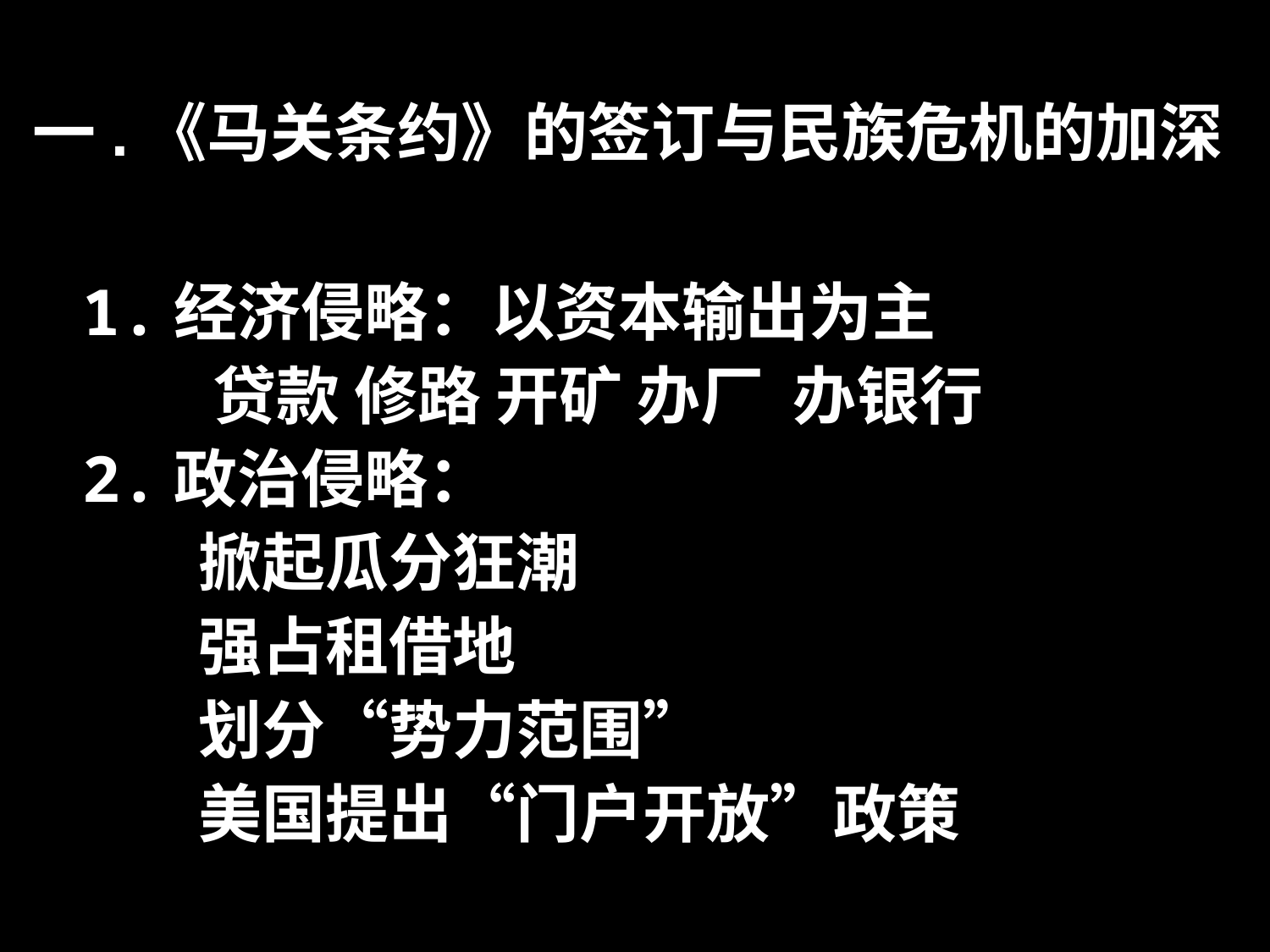

一.《马关条约》的签订与民族危机的加深
1.经济侵略：以资本输出为主
        贷款 修路 开矿 办厂  办银行
2.政治侵略：
       掀起瓜分狂潮
       强占租借地
       划分“势力范围”
       美国提出“门户开放”政策